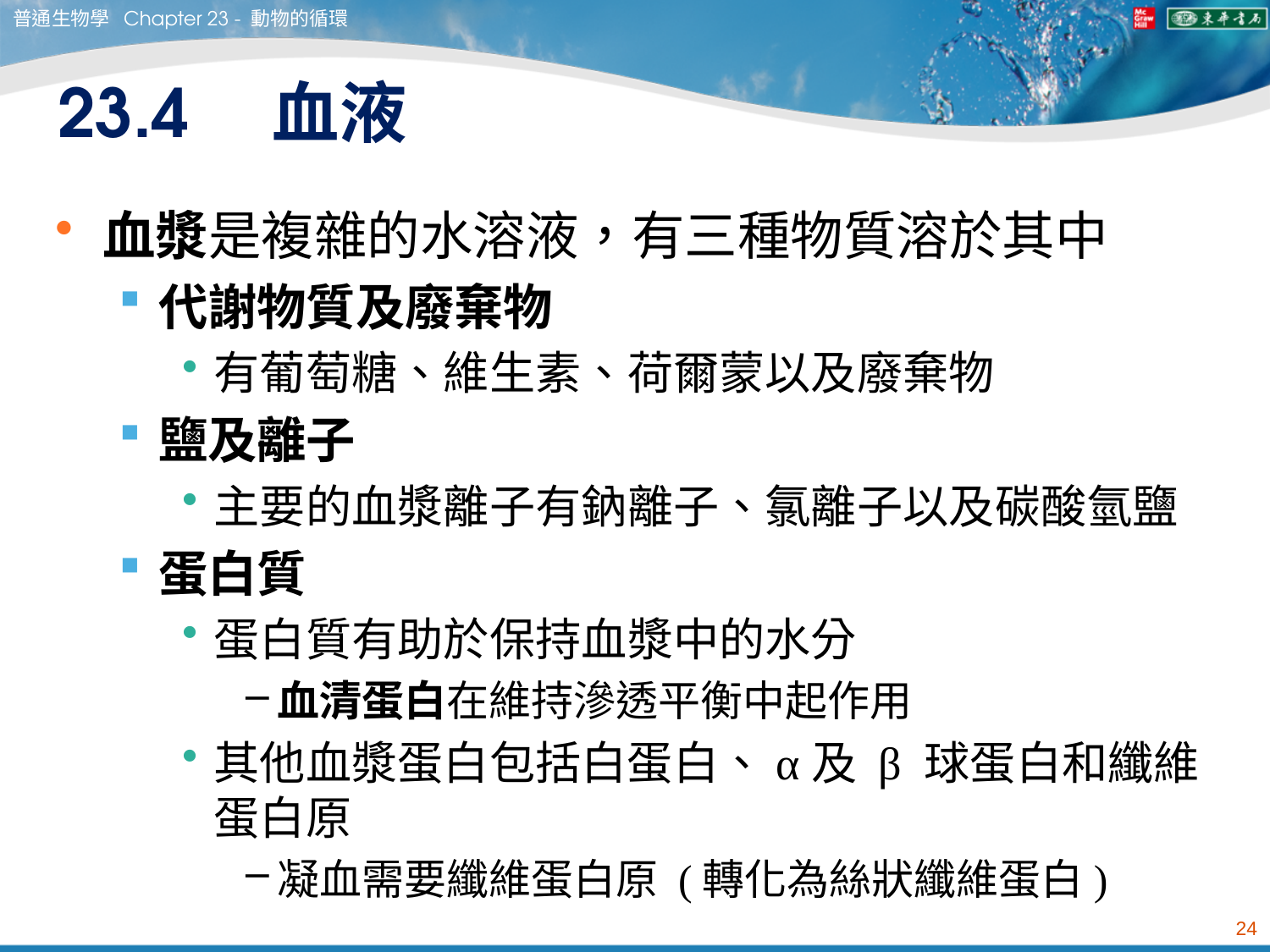

普通生物學  Chapter 23 - 動物的循環
# 23.4　血液
血漿是複雜的水溶液，有三種物質溶於其中
代謝物質及廢棄物
有葡萄糖、維生素、荷爾蒙以及廢棄物
鹽及離子
主要的血漿離子有鈉離子、氯離子以及碳酸氫鹽
蛋白質
蛋白質有助於保持血漿中的水分
血清蛋白在維持滲透平衡中起作用
其他血漿蛋白包括白蛋白、α及 β 球蛋白和纖維蛋白原
凝血需要纖維蛋白原 (轉化為絲狀纖維蛋白)
24